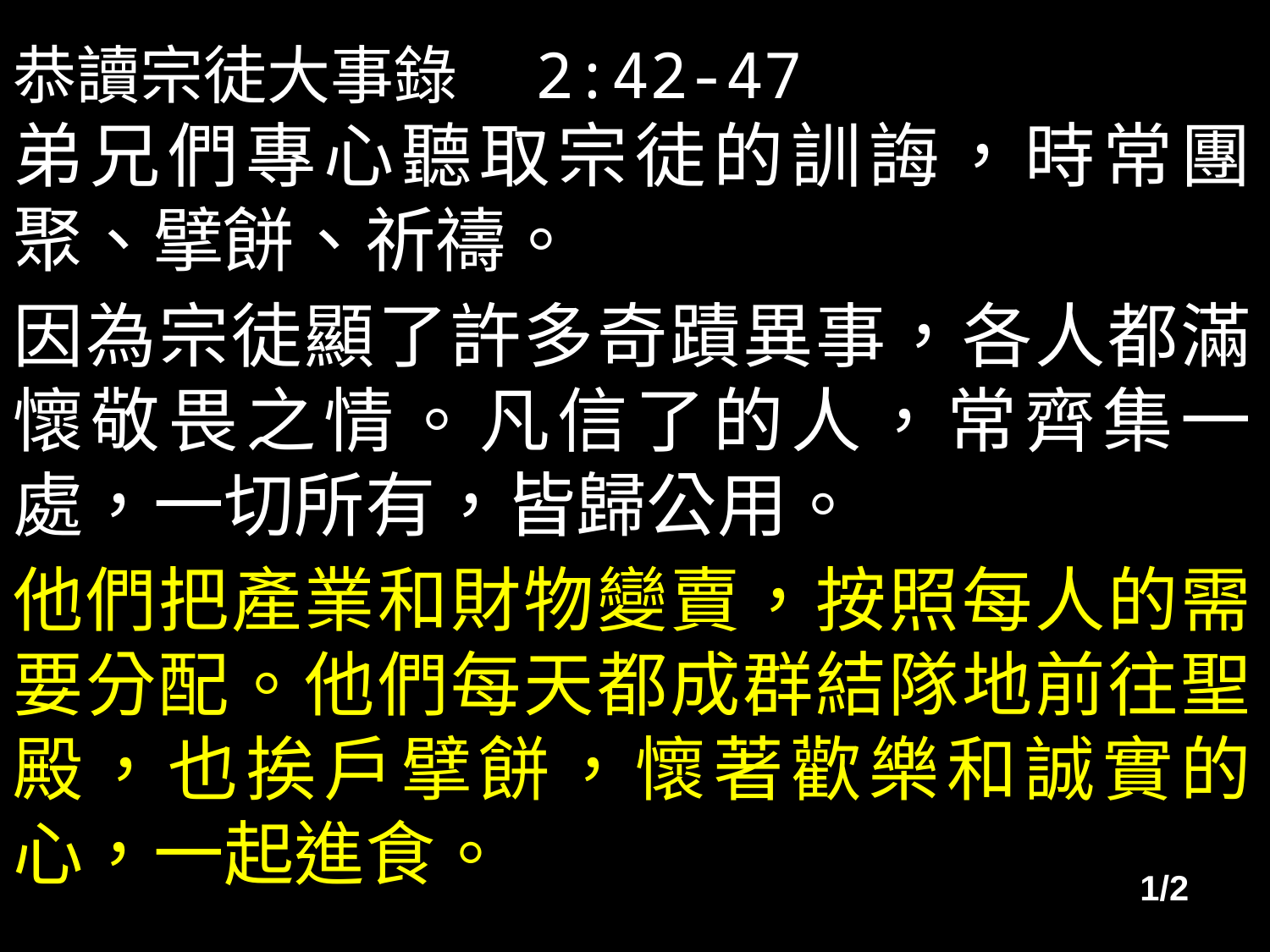

恭讀宗徒大事錄　2:42-47
弟兄們專心聽取宗徒的訓誨，時常團聚、擘餅、祈禱。
因為宗徒顯了許多奇蹟異事，各人都滿懷敬畏之情。凡信了的人，常齊集一處，一切所有，皆歸公用。
他們把產業和財物變賣，按照每人的需要分配。他們每天都成群結隊地前往聖殿，也挨戶擘餅，懷著歡樂和誠實的心，一起進食。
1/2